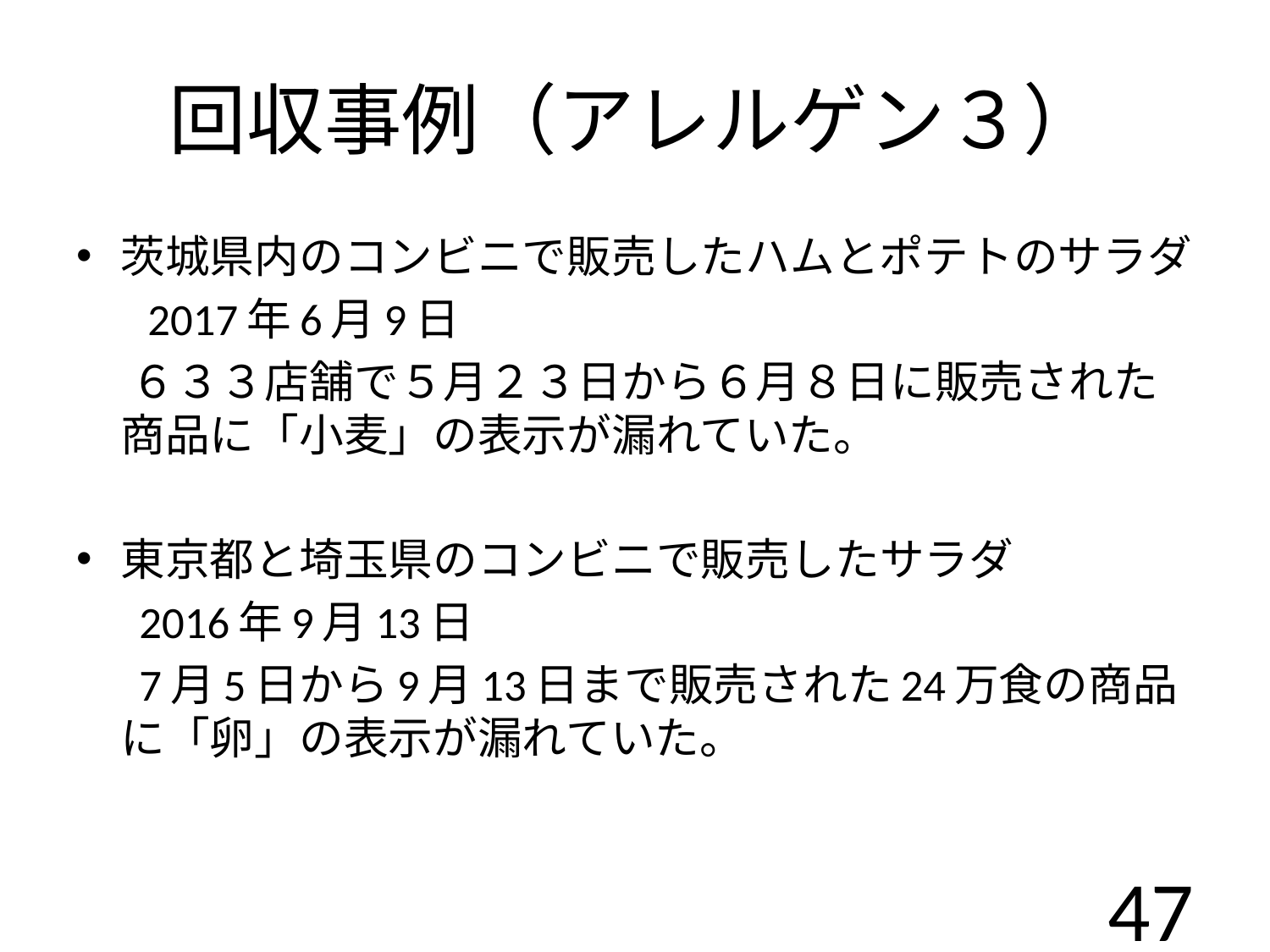

# 回収事例（アレルゲン３）
茨城県内のコンビニで販売したハムとポテトのサラダ
 　2017年6月9日
　 ６３３店舗で５月２３日から６月８日に販売された商品に「小麦」の表示が漏れていた。

東京都と埼玉県のコンビニで販売したサラダ
　 2016年9月13日
　 7月5日から9月13日まで販売された24万食の商品に「卵」の表示が漏れていた。

47